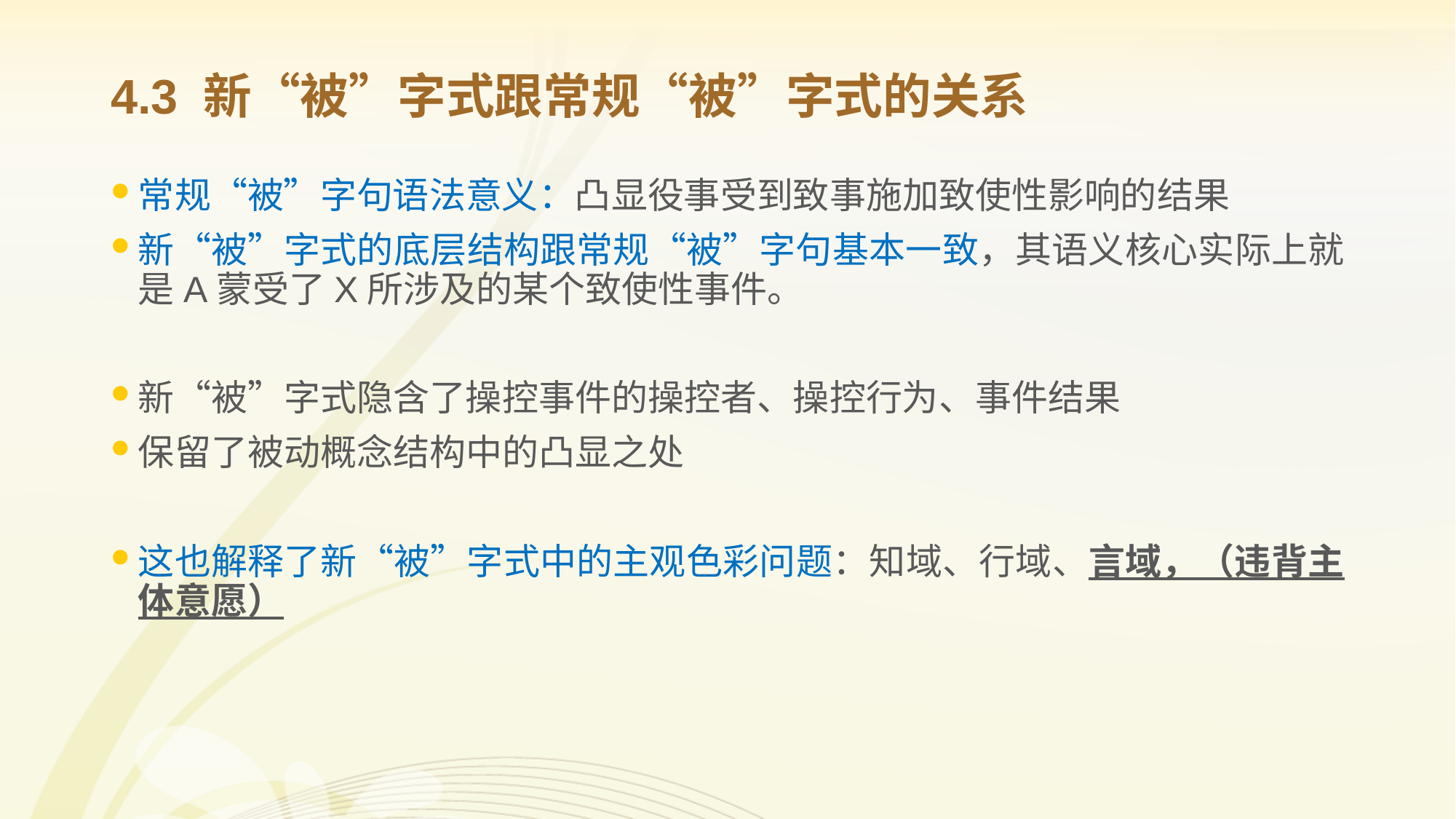

# 4.3 新“被”字式跟常规“被”字式的关系
常规“被”字句语法意义：凸显役事受到致事施加致使性影响的结果
新“被”字式的底层结构跟常规“被”字句基本一致，其语义核心实际上就是A蒙受了X所涉及的某个致使性事件。

新“被”字式隐含了操控事件的操控者、操控行为、事件结果
保留了被动概念结构中的凸显之处

这也解释了新“被”字式中的主观色彩问题：知域、行域、言域，（违背主体意愿）